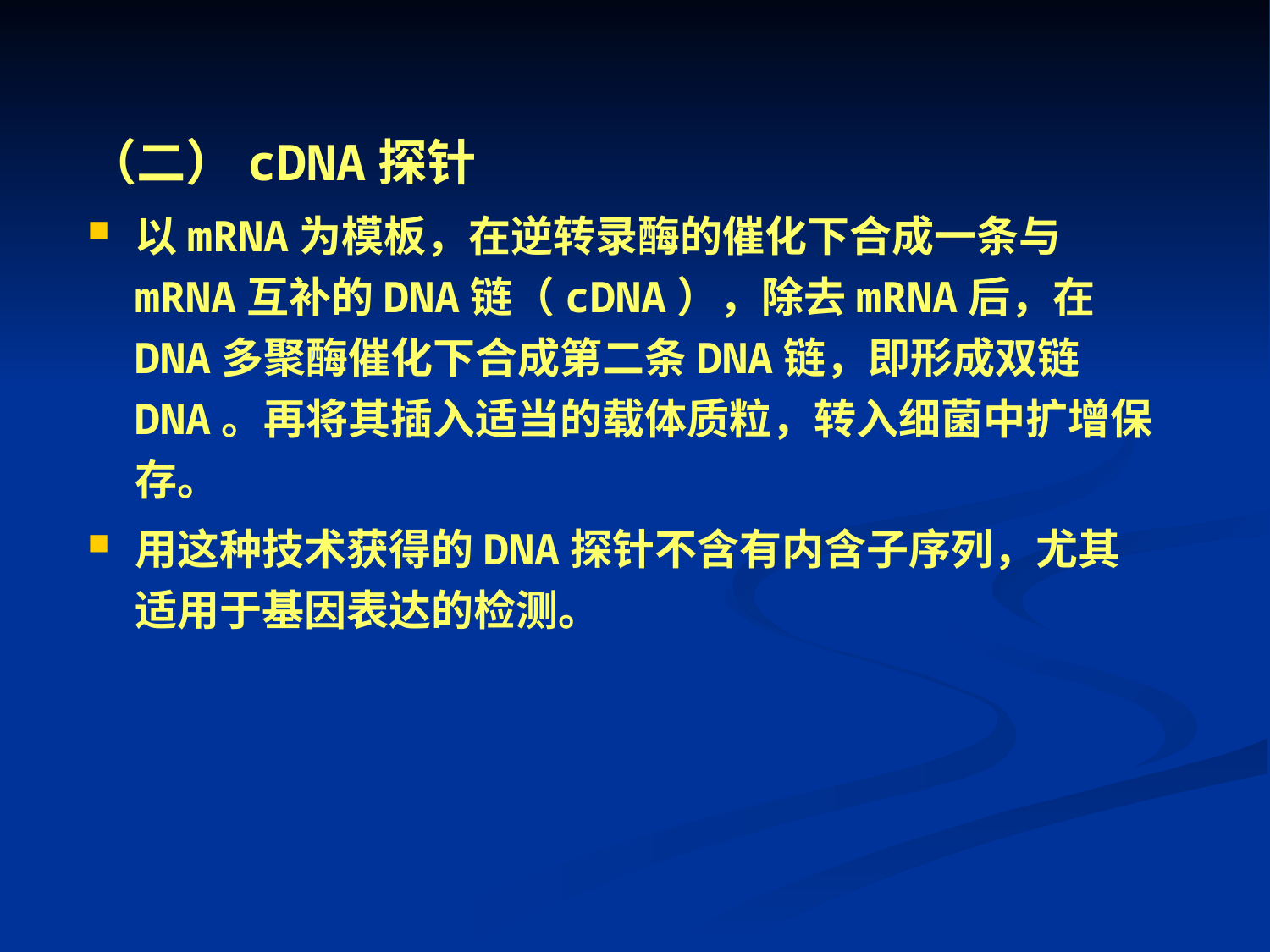

（二）cDNA探针
以mRNA为模板，在逆转录酶的催化下合成一条与mRNA互补的DNA链（cDNA），除去mRNA后，在DNA多聚酶催化下合成第二条DNA链，即形成双链DNA。再将其插入适当的载体质粒，转入细菌中扩增保存。
用这种技术获得的DNA探针不含有内含子序列，尤其适用于基因表达的检测。